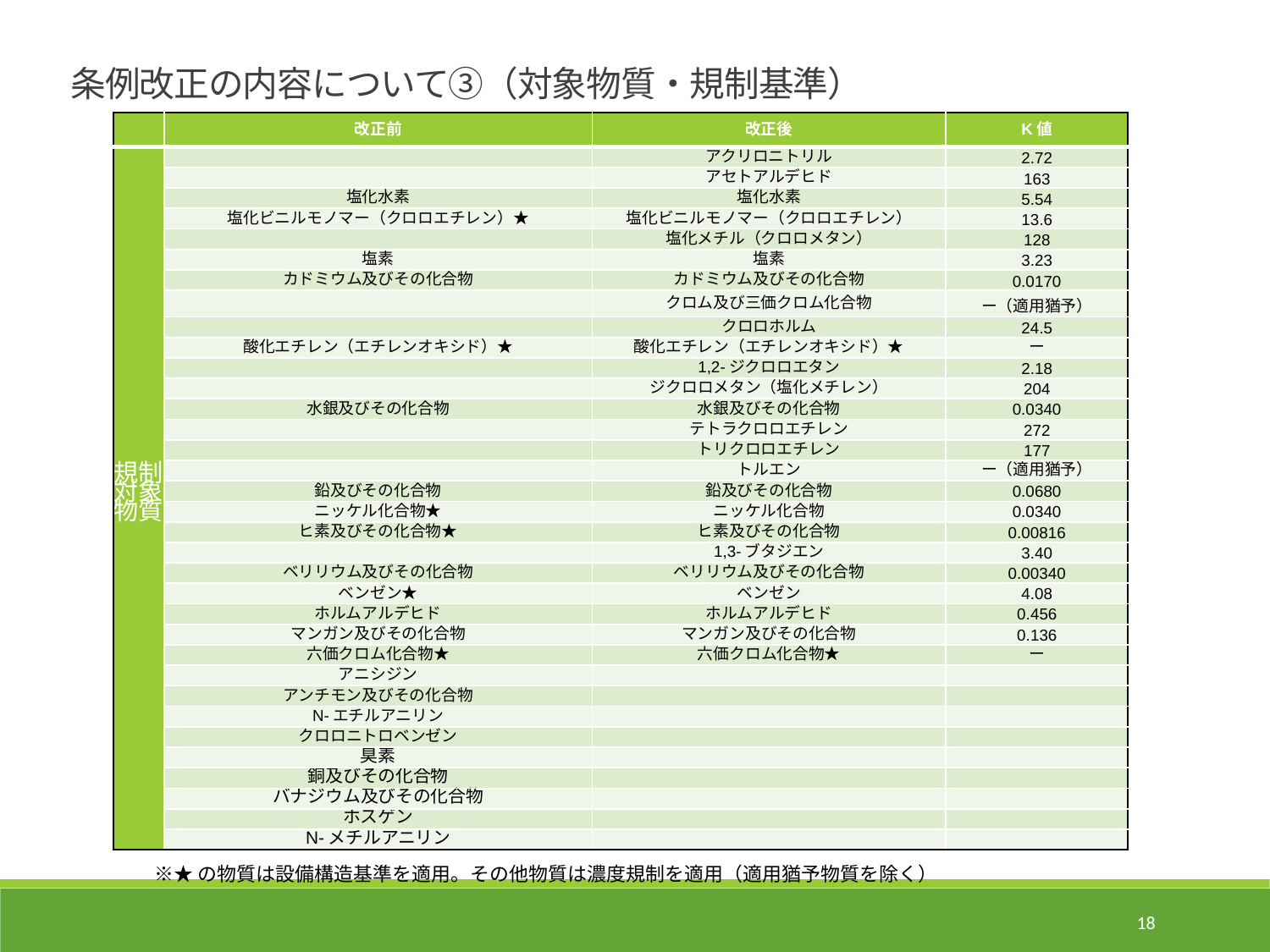

条例改正の内容について③（対象物質・規制基準）
|  | 改正前 | 改正後 | K値 |
| --- | --- | --- | --- |
| 規制対象物質 |  | アクリロニトリル | 2.72 |
|  |  | アセトアルデヒド | 163 |
|  | 塩化水素 | 塩化水素 | 5.54 |
|  | 塩化ビニルモノマー（クロロエチレン）★ | 塩化ビニルモノマー（クロロエチレン） | 13.6 |
|  |  | 塩化メチル（クロロメタン） | 128 |
|  | 塩素 | 塩素 | 3.23 |
|  | カドミウム及びその化合物 | カドミウム及びその化合物 | 0.0170 |
|  |  | クロム及び三価クロム化合物 | ー（適用猶予） |
|  |  | クロロホルム | 24.5 |
|  | 酸化エチレン（エチレンオキシド）★ | 酸化エチレン（エチレンオキシド）★ | ー |
|  |  | 1,2-ジクロロエタン | 2.18 |
|  |  | ジクロロメタン（塩化メチレン） | 204 |
|  | 水銀及びその化合物 | 水銀及びその化合物 | 0.0340 |
|  |  | テトラクロロエチレン | 272 |
|  |  | トリクロロエチレン | 177 |
|  |  | トルエン | ー（適用猶予） |
|  | 鉛及びその化合物 | 鉛及びその化合物 | 0.0680 |
|  | ニッケル化合物★ | ニッケル化合物 | 0.0340 |
|  | ヒ素及びその化合物★ | ヒ素及びその化合物 | 0.00816 |
|  |  | 1,3-ブタジエン | 3.40 |
|  | ベリリウム及びその化合物 | ベリリウム及びその化合物 | 0.00340 |
|  | ベンゼン★ | ベンゼン | 4.08 |
|  | ホルムアルデヒド | ホルムアルデヒド | 0.456 |
|  | マンガン及びその化合物 | マンガン及びその化合物 | 0.136 |
|  | 六価クロム化合物★ | 六価クロム化合物★ | ー |
|  | アニシジン |  |  |
|  | アンチモン及びその化合物 |  |  |
|  | N-エチルアニリン |  |  |
|  | クロロニトロベンゼン |  |  |
|  | 臭素 |  |  |
|  | 銅及びその化合物 |  |  |
|  | バナジウム及びその化合物 |  |  |
|  | ホスゲン |  |  |
|  | N-メチルアニリン |  |  |
※★の物質は設備構造基準を適用。その他物質は濃度規制を適用（適用猶予物質を除く）

18